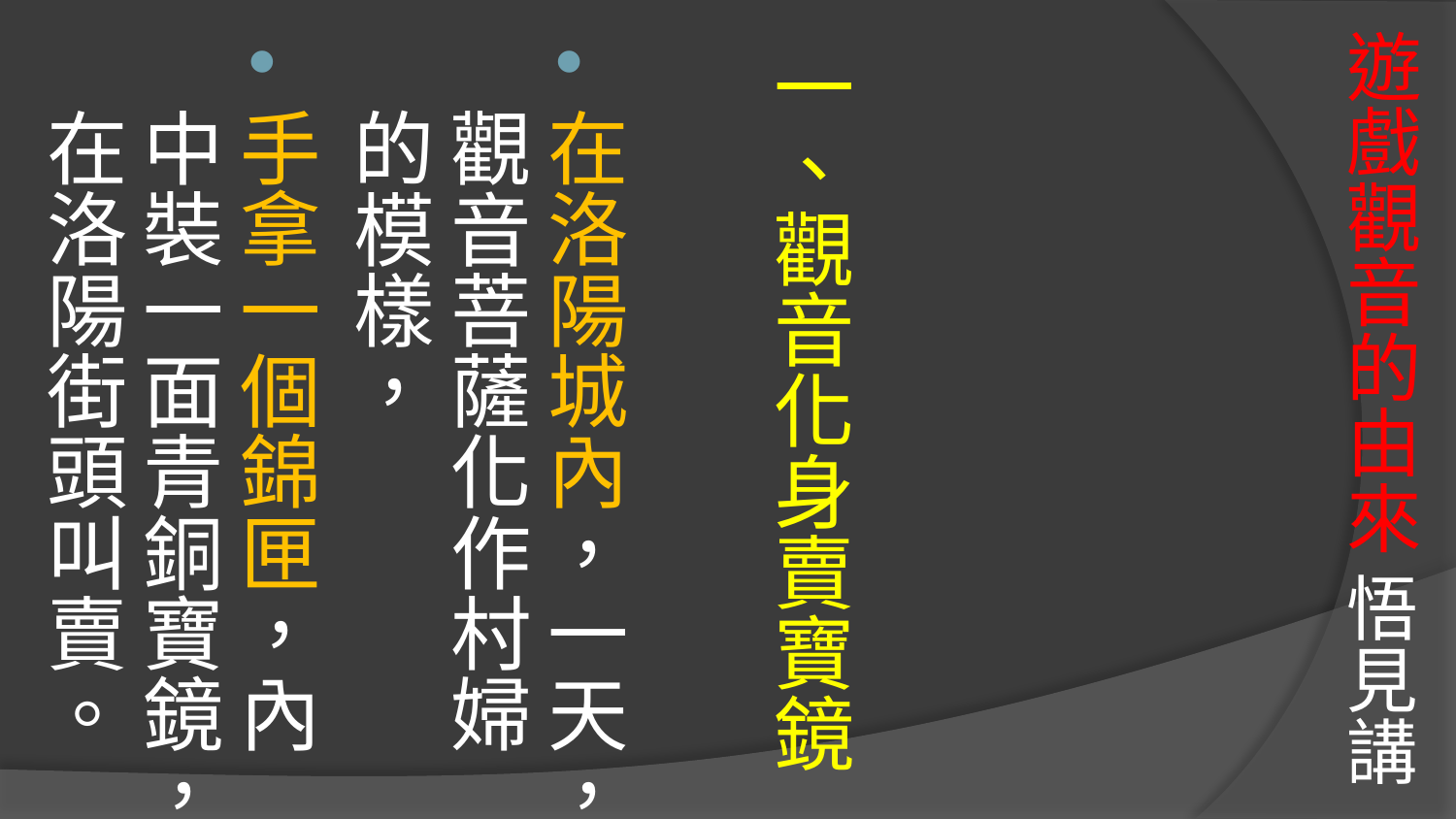

# 遊戲觀音的由來 悟見講
一、觀音化身賣寶鏡

在洛陽城內，一天，觀音菩薩化作村婦的模樣，
手拿一個錦匣，內中裝一面青銅寶鏡，在洛陽街頭叫賣。